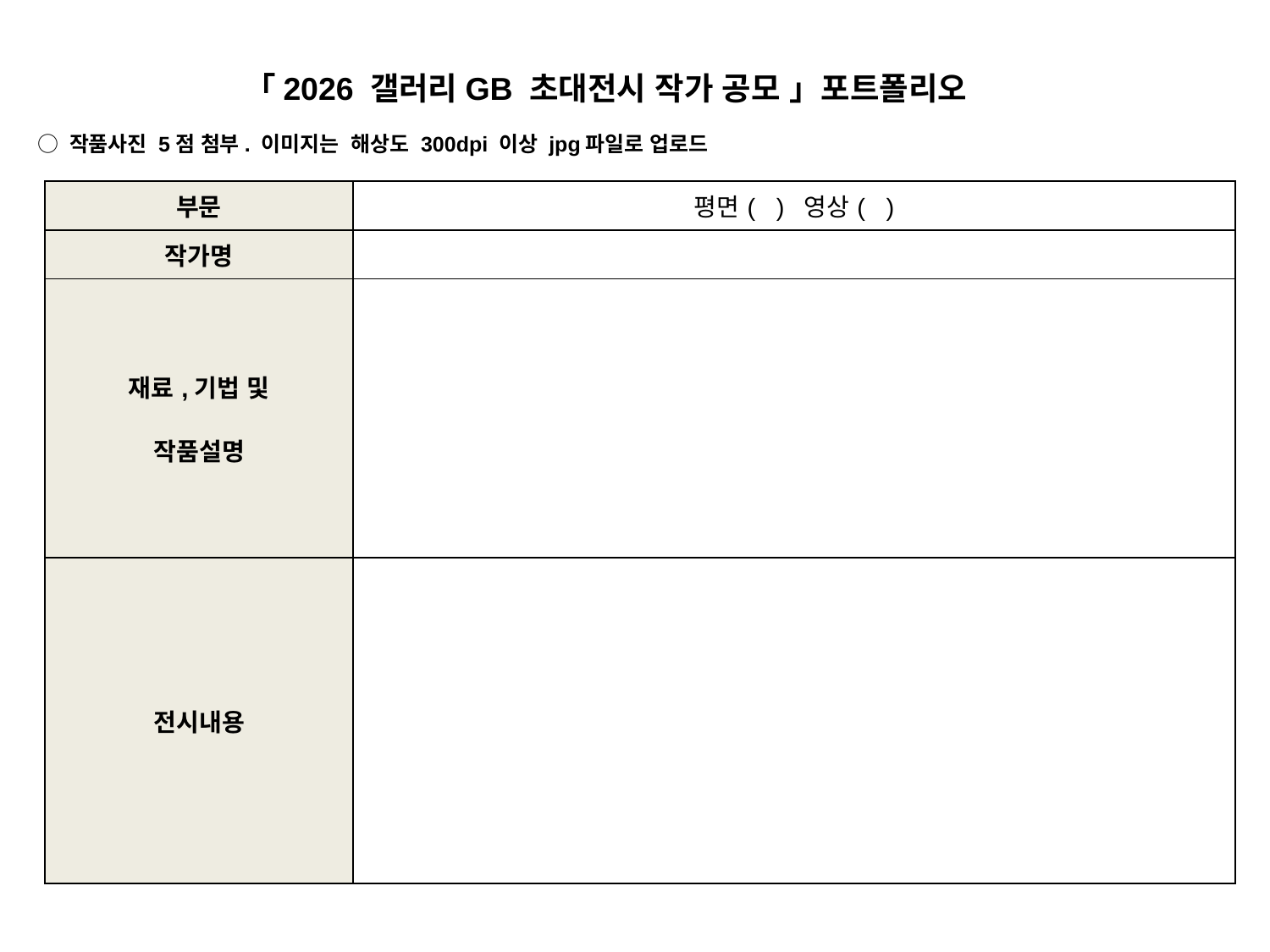

「2026 갤러리GB 초대전시 작가 공모 」포트폴리오
○ 작품사진 5점 첨부. 이미지는  해상도 300dpi 이상 jpg파일로 업로드

| 부문 | 평면( ) 영상( ) |
| --- | --- |
| 작가명 |  |
| 재료,기법 및 작품설명 |  |
| 전시내용 |  |